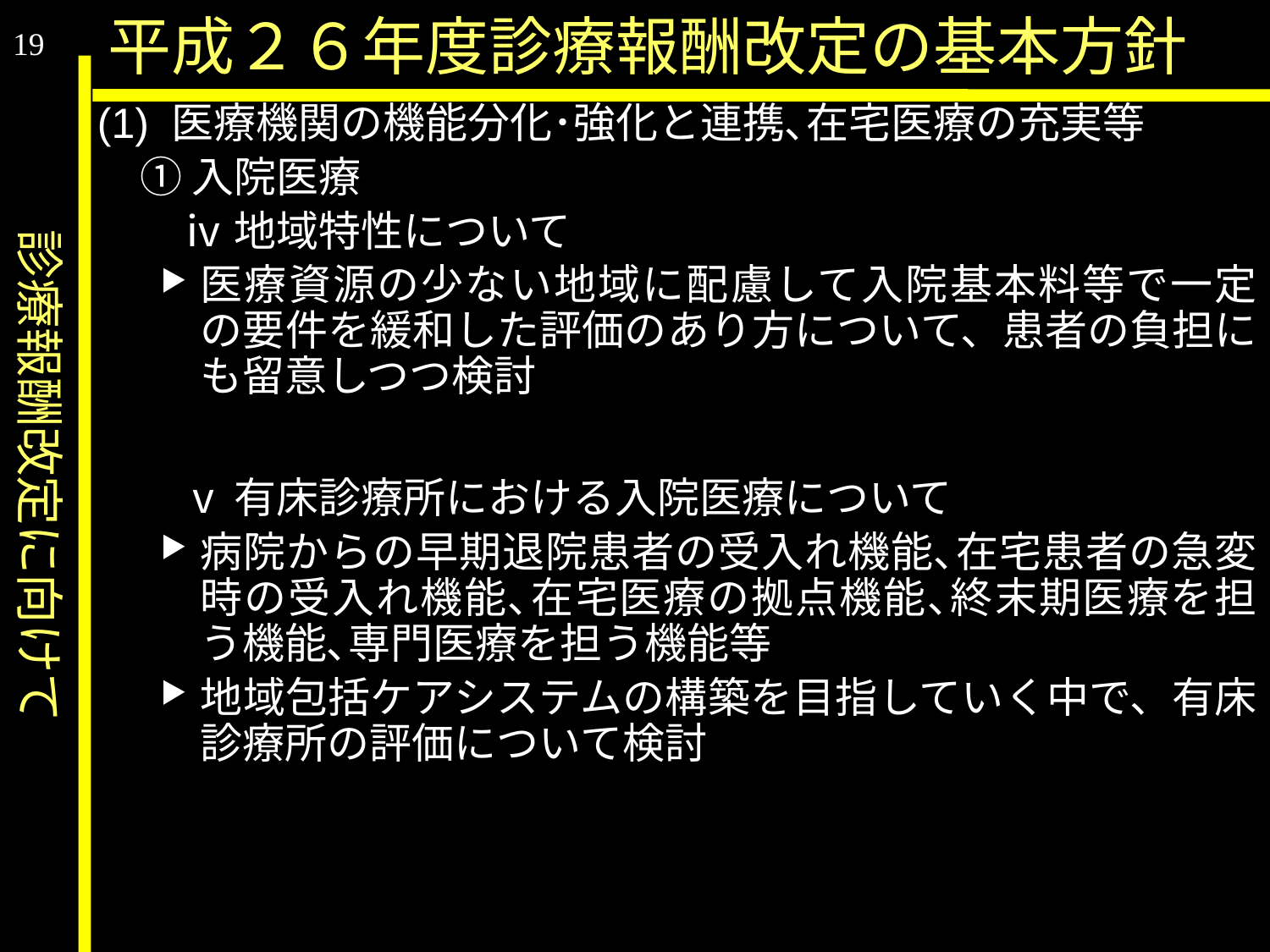

診療報酬改定に向けて
平成２６年度診療報酬改定の基本方針
19

(1) 医療機関の機能分化･強化と連携､在宅医療の充実等
　① 入院医療
　　ⅳ 地域特性について
医療資源の少ない地域に配慮して入院基本料等で一定の要件を緩和した評価のあり方について、患者の負担にも留意しつつ検討

　　ⅴ 有床診療所における入院医療について
病院からの早期退院患者の受入れ機能､在宅患者の急変時の受入れ機能､在宅医療の拠点機能､終末期医療を担う機能､専門医療を担う機能等
地域包括ケアシステムの構築を目指していく中で、有床診療所の評価について検討